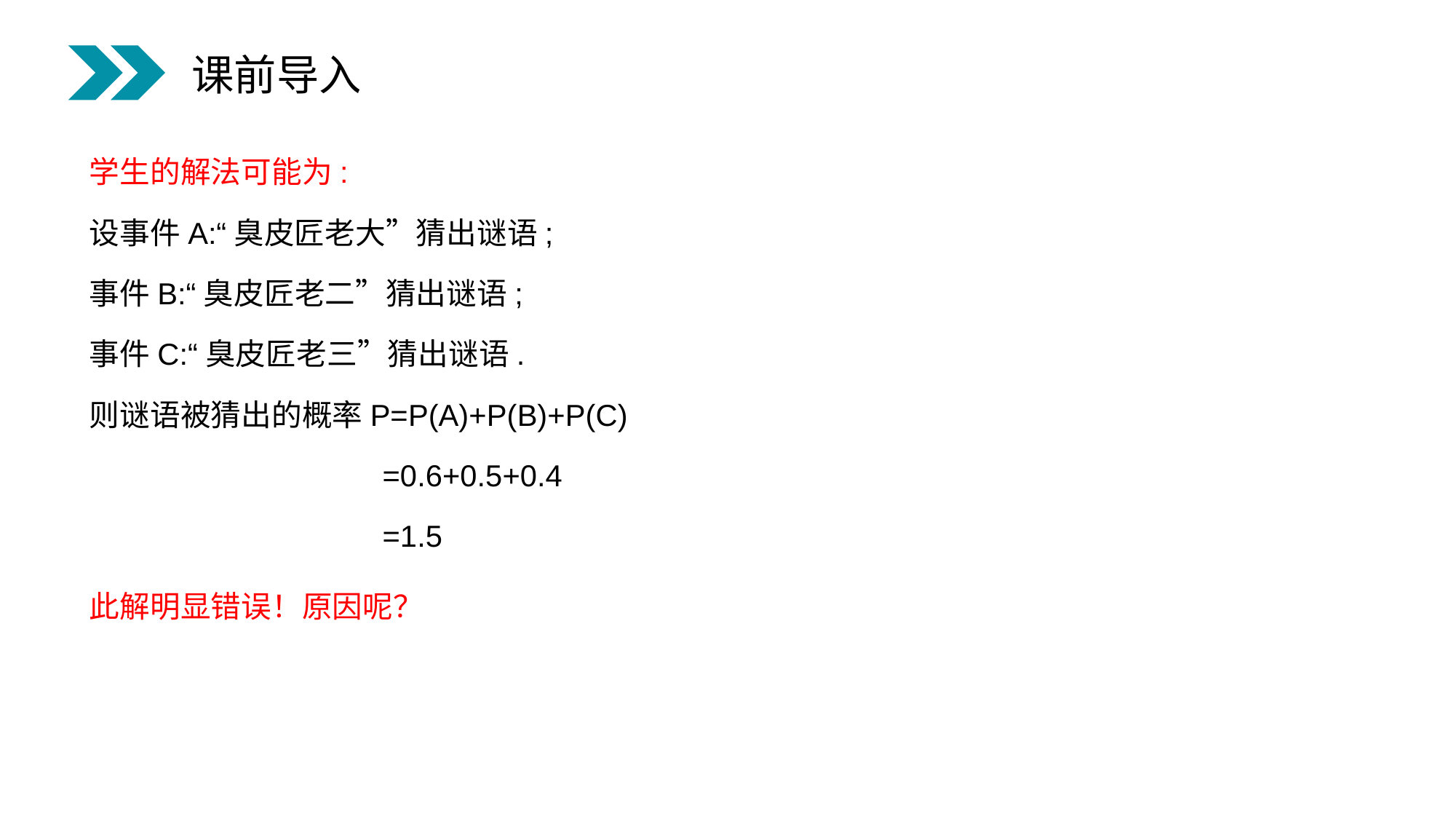

课前导入
学生的解法可能为:
设事件A:“臭皮匠老大”猜出谜语;
事件B:“臭皮匠老二”猜出谜语;
事件C:“臭皮匠老三”猜出谜语.
则谜语被猜出的概率P=P(A)+P(B)+P(C)
                                   =0.6+0.5+0.4
                                   =1.5

此解明显错误！原因呢？